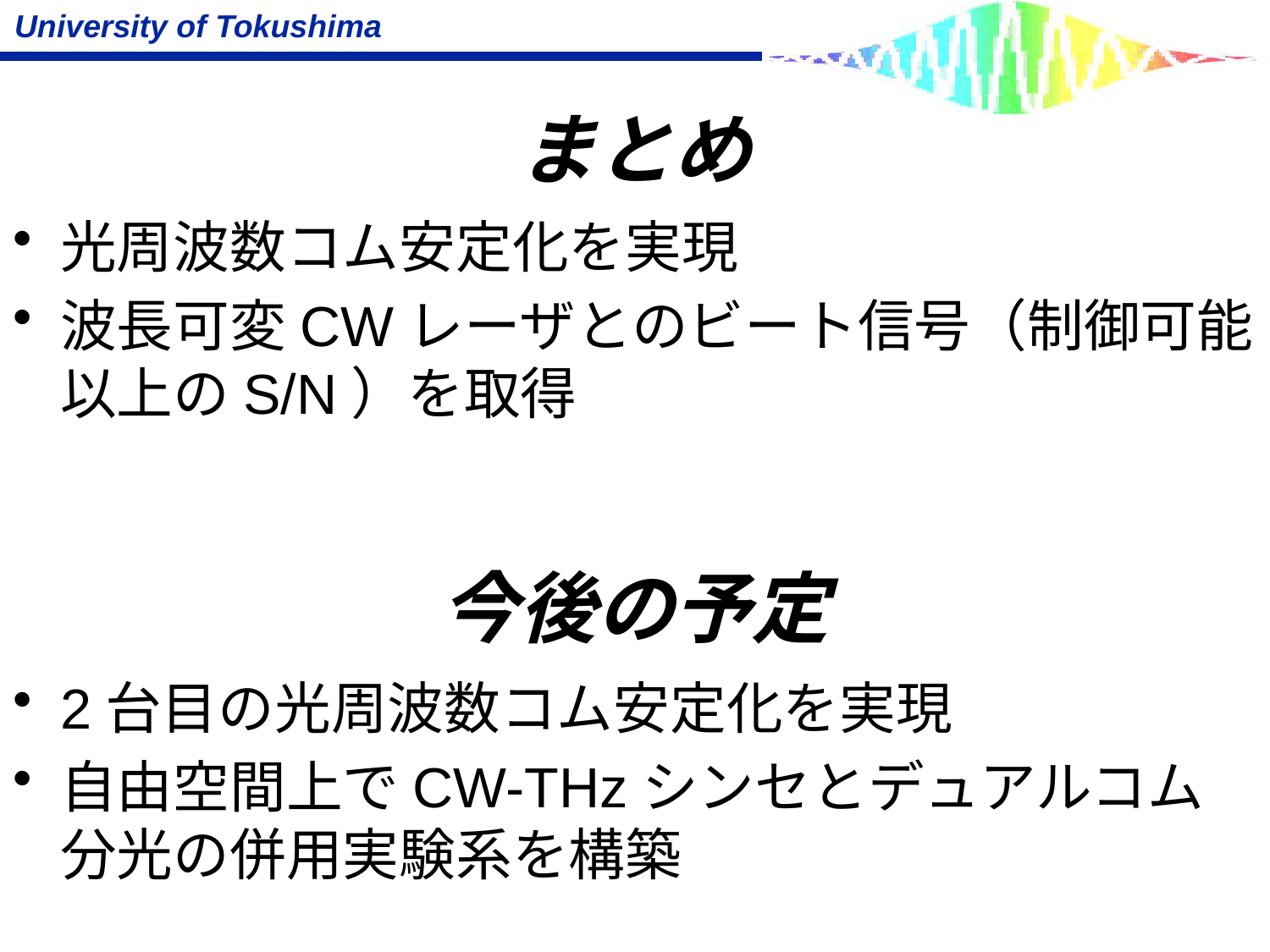

# まとめ
光周波数コム安定化を実現
波長可変CWレーザとのビート信号（制御可能以上のS/N）を取得
今後の予定
2台目の光周波数コム安定化を実現
自由空間上でCW-THzシンセとデュアルコム分光の併用実験系を構築